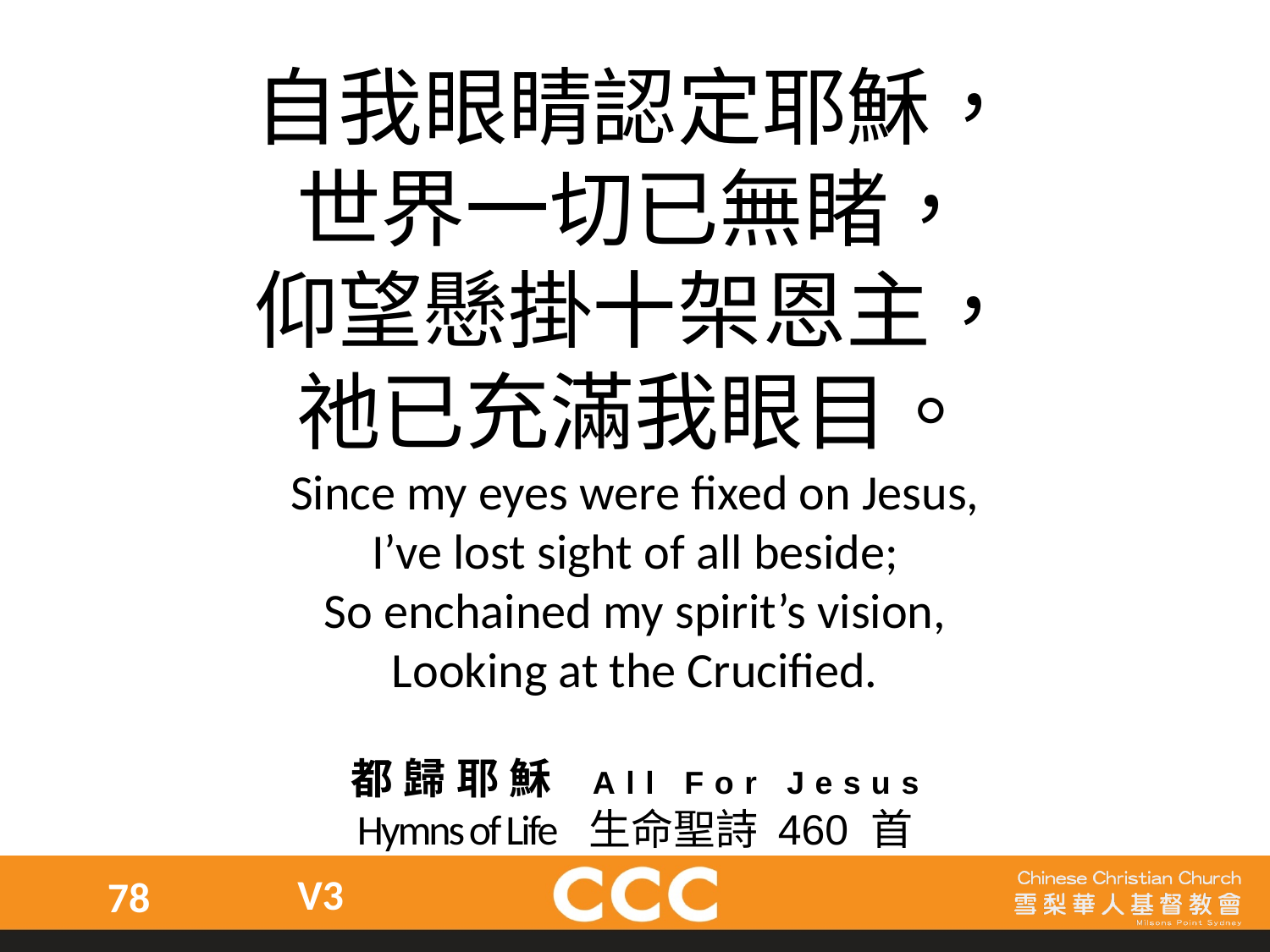

自我眼睛認定耶穌，
世界一切已無睹，
仰望懸掛十架恩主，
祂已充滿我眼目。
Since my eyes were fixed on Jesus,
I’ve lost sight of all beside;
So enchained my spirit’s vision,
Looking at the Crucified.
都歸耶穌 All For Jesus
Hymns of Life   生命聖詩 460 首
V3
78